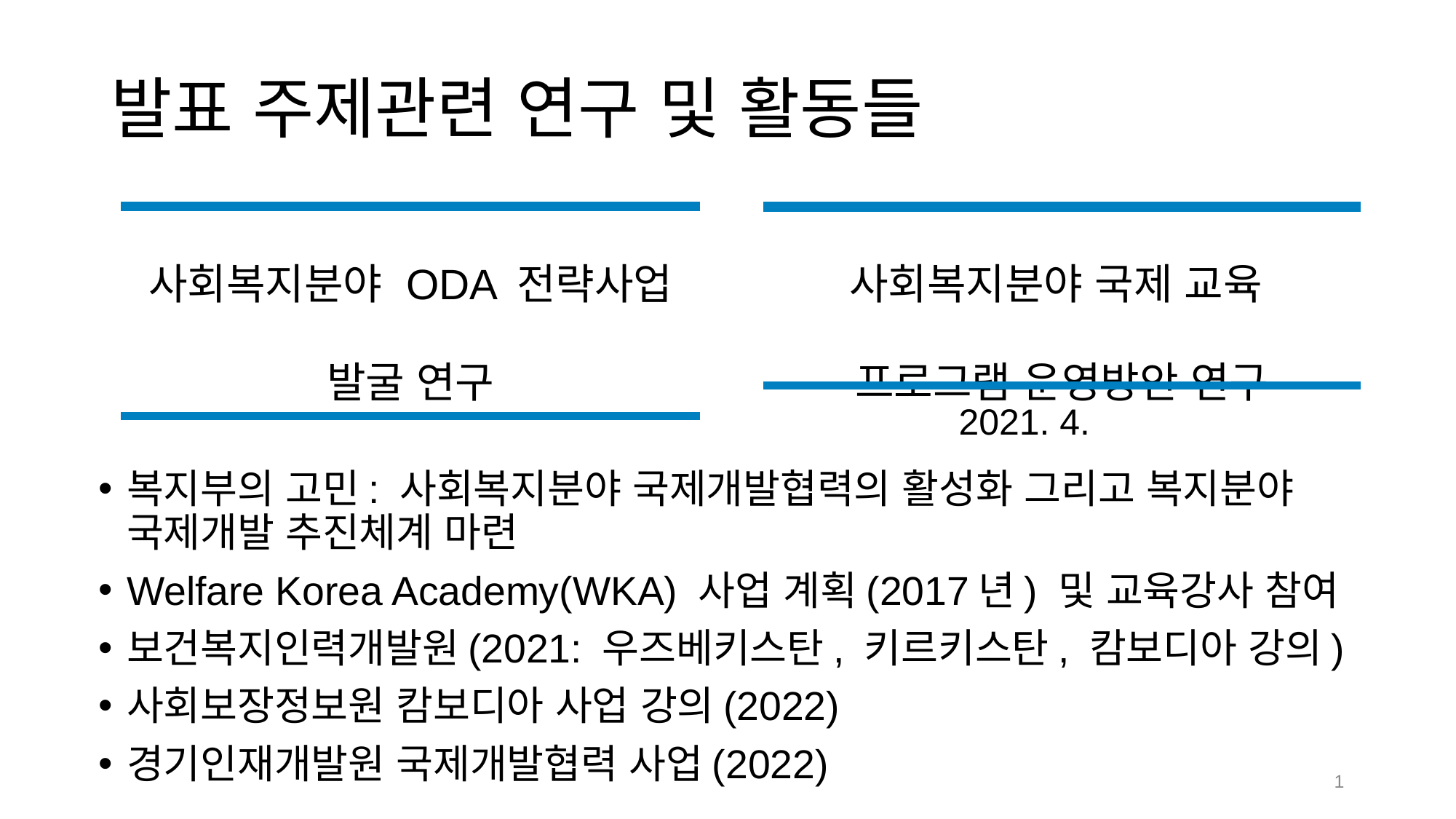

# 발표 주제관련 연구 및 활동들
|  |
| --- |
| 사회복지분야 ODA 전략사업 발굴 연구 |
|  |
|  |
| --- |
| 사회복지분야 국제 교육 프로그램 운영방안 연구 |
|  |

2021. 4.

2017. 4.

복지부의 고민: 사회복지분야 국제개발협력의 활성화 그리고 복지분야 국제개발 추진체계 마련
Welfare Korea Academy(WKA) 사업 계획(2017년) 및 교육강사 참여
보건복지인력개발원(2021: 우즈베키스탄, 키르키스탄, 캄보디아 강의)
사회보장정보원 캄보디아 사업 강의(2022)
경기인재개발원 국제개발협력 사업(2022)
1